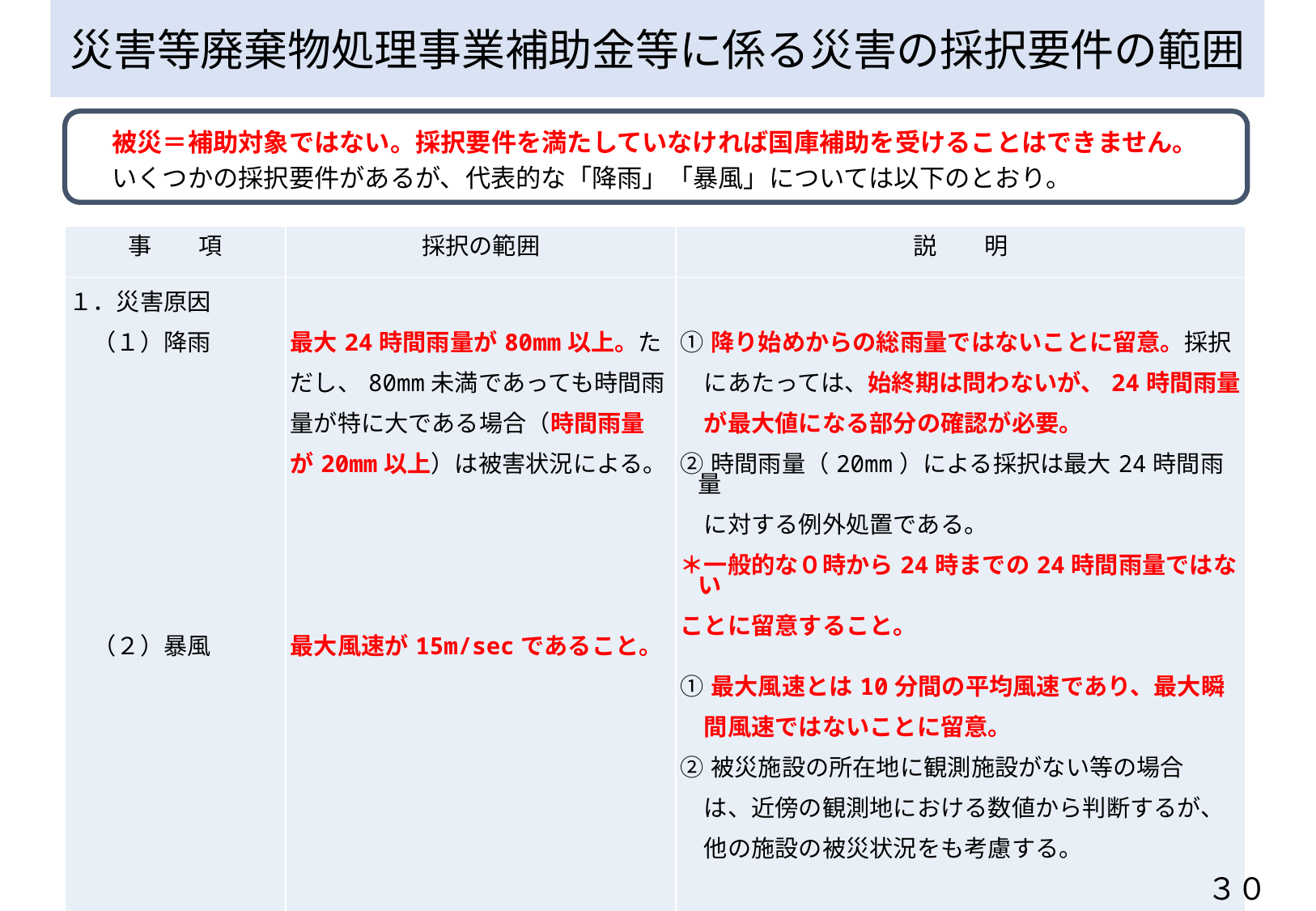

災害等廃棄物処理事業補助金等に係る災害の採択要件の範囲
別表）災害発生の事実確認

被災＝補助対象ではない。採択要件を満たしていなければ国庫補助を受けることはできません。
いくつかの採択要件があるが、代表的な「降雨」「暴風」については以下のとおり。
| 事　　項 | 採択の範囲 | 説　　明 |
| --- | --- | --- |
| １．災害原因 　（１）降雨             　 　 　 　 　 　 　（２）暴風 | 最大24時間雨量が80mm以上。た だし、80mm未満であっても時間雨 量が特に大である場合（時間雨量 が20mm以上）は被害状況による。       最大風速が15m/secであること。 | ①降り始めからの総雨量ではないことに留意。採択 　にあたっては、始終期は問わないが、24時間雨量 　が最大値になる部分の確認が必要。 ②時間雨量（20mm）による採択は最大24時間雨量 　に対する例外処置である。 ＊一般的な０時から24時までの24時間雨量ではない ことに留意すること。 ①最大風速とは10分間の平均風速であり、最大瞬 　間風速ではないことに留意。 ②被災施設の所在地に観測施設がない等の場合 　は、近傍の観測地における数値から判断するが、 　他の施設の被災状況をも考慮する。 |
３０